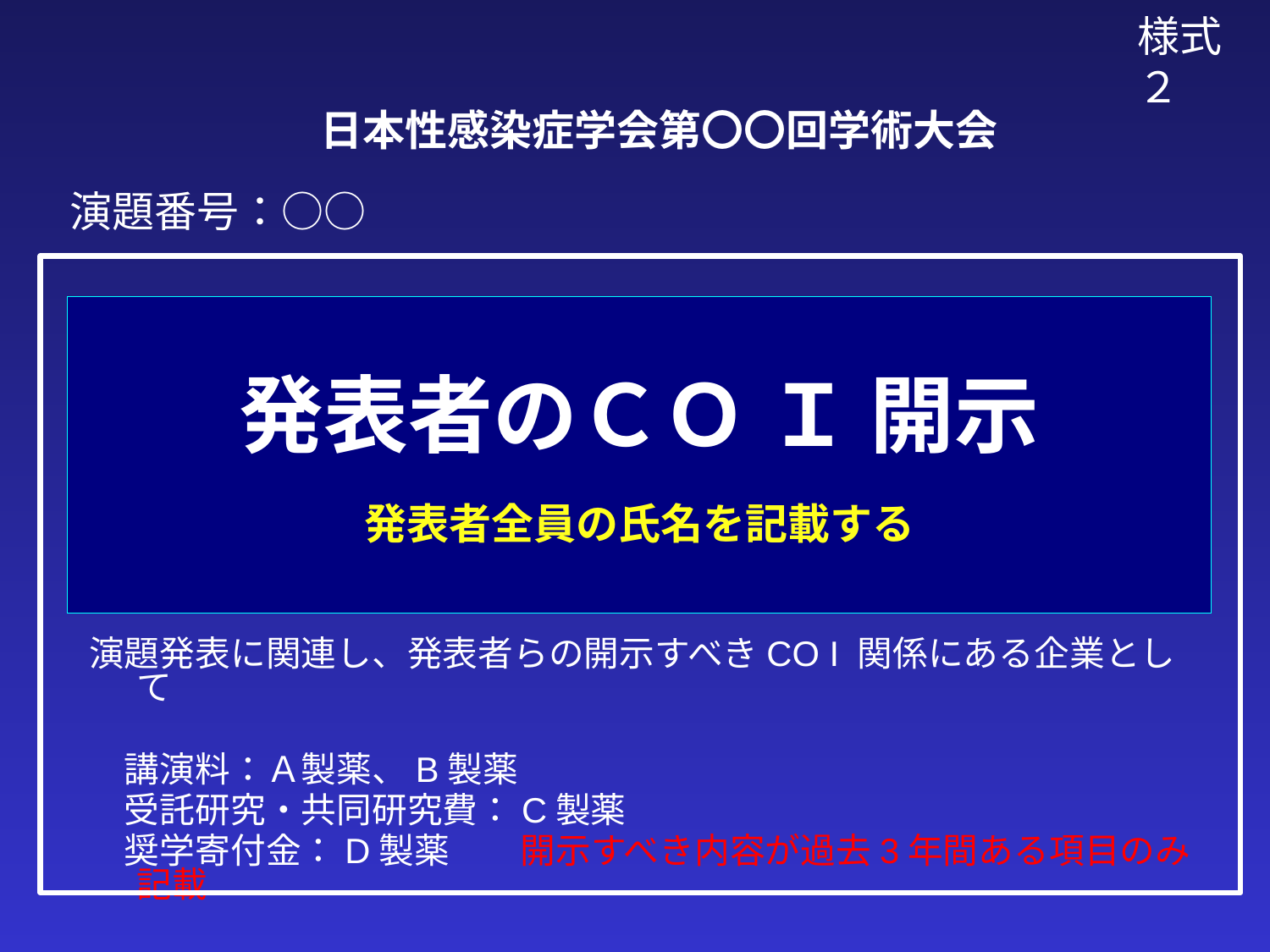

様式２
　日本性感染症学会第〇〇回学術大会
演題番号：○○

# 発表者のＣＯ Ｉ 開示 　 発表者全員の氏名を記載する
演題発表に関連し、発表者らの開示すべきCO I 関係にある企業として

　講演料：Ａ製薬、B製薬
　受託研究・共同研究費：C製薬
　奨学寄付金：D製薬　　開示すべき内容が過去3年間ある項目のみ記載